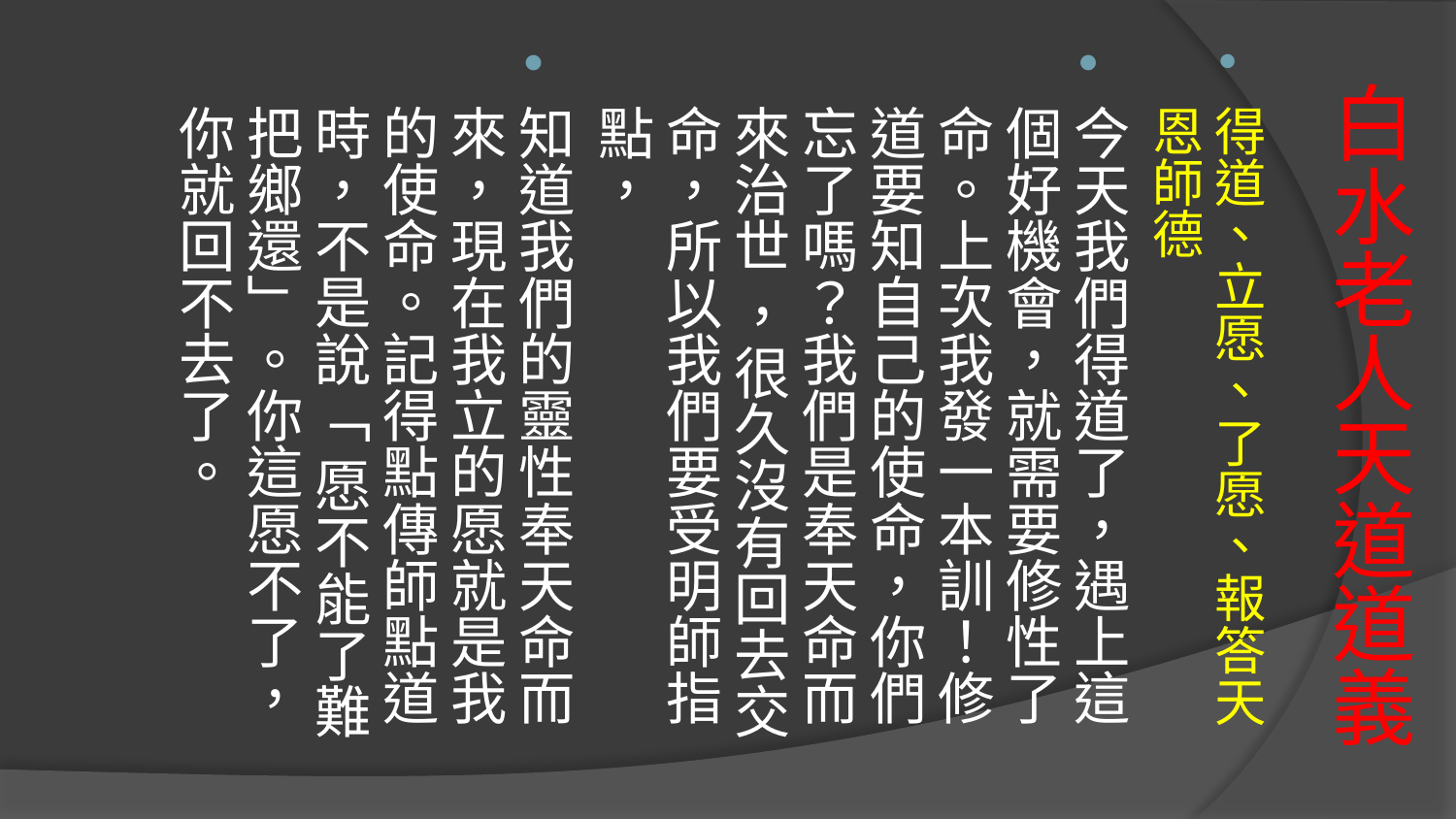

得道、立愿、了愿、報答天恩師德
今天我們得道了，遇上這個好機會，就需要修性了命。上次我發一本訓！修道要知自己的使命，你們忘了嗎？我們是奉天命而來治世 ，很久沒有回去交命，所以我們要受明師指點，
知道我們的靈性奉天命而來，現在我立的愿就是我的使命。記得點傳師點道時，不是說「 愿不能了難把鄉還」。你這愿不了，你就回不去了。
# 白水老人天道道義